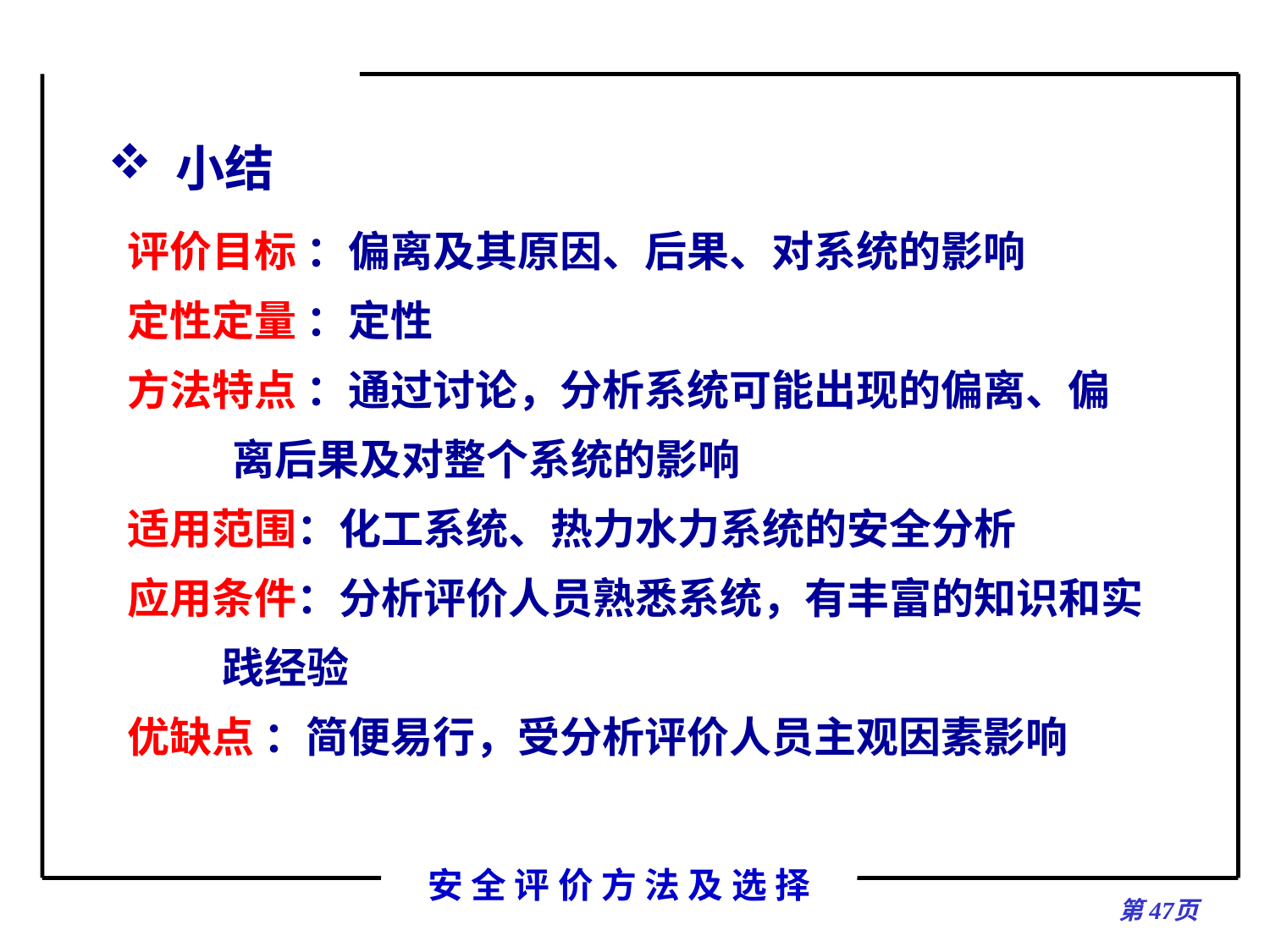

小结
 评价目标 ：偏离及其原因、后果、对系统的影响
 定性定量 ：定性
 方法特点 ：通过讨论，分析系统可能出现的偏离、偏
            离后果及对整个系统的影响
 适用范围：化工系统、热力水力系统的安全分析
 应用条件：分析评价人员熟悉系统，有丰富的知识和实
           践经验
 优缺点 ：简便易行，受分析评价人员主观因素影响
第47页